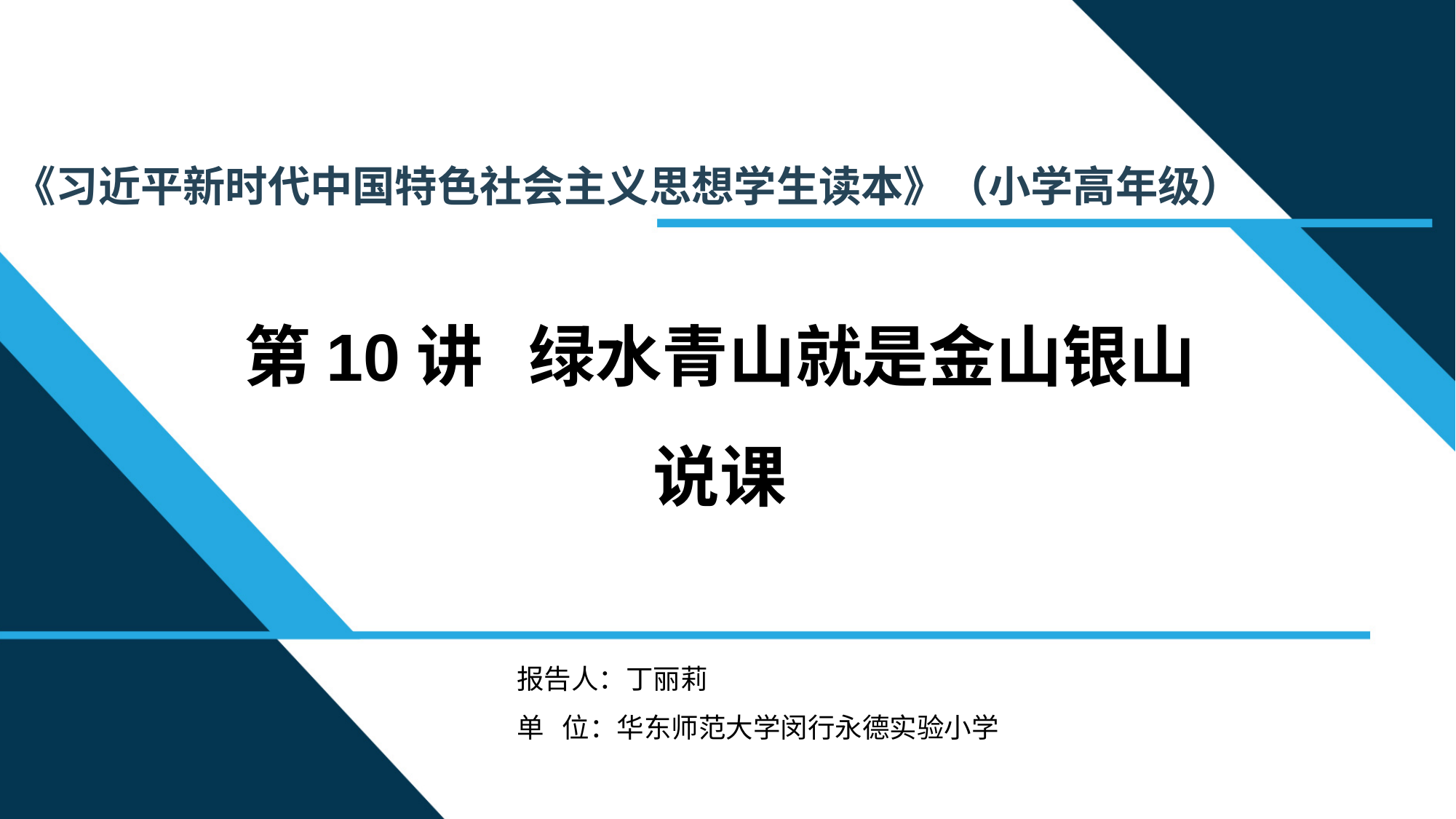

《习近平新时代中国特色社会主义思想学生读本》（小学高年级）

第10讲   绿水青山就是金山银山
说课

报告人：丁丽莉
单   位：华东师范大学闵行永德实验小学